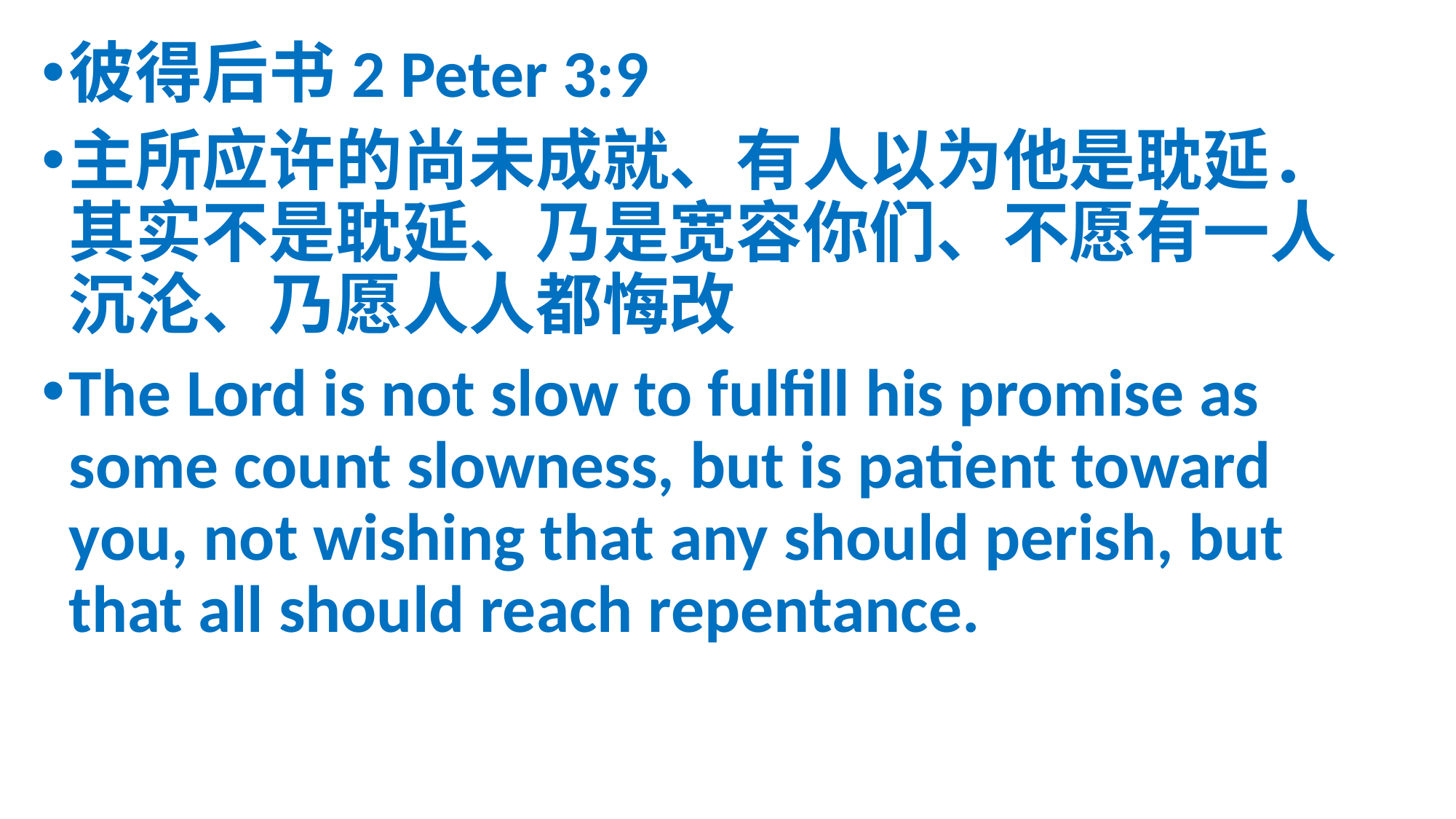

彼得后书2 Peter 3:9
主所应许的尚未成就、有人以为他是耽延．其实不是耽延、乃是宽容你们、不愿有一人沉沦、乃愿人人都悔改
The Lord is not slow to fulfill his promise as some count slowness, but is patient toward you, not wishing that any should perish, but that all should reach repentance.